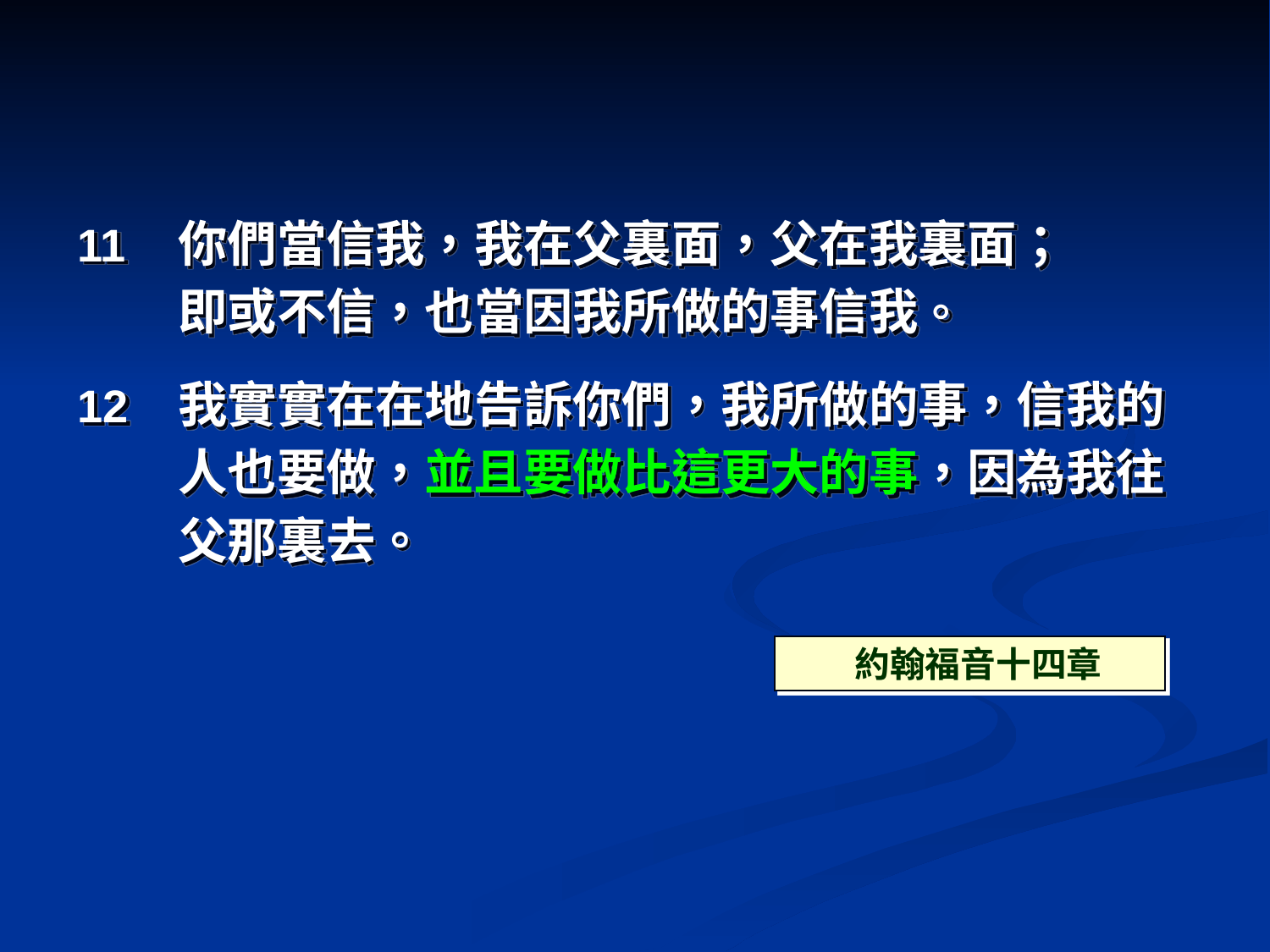

11	你們當信我，我在父裏面，父在我裏面；
	即或不信，也當因我所做的事信我。
12	我實實在在地告訴你們，我所做的事，信我的人也要做，並且要做比這更大的事，因為我往父那裏去。
 約翰福音十四章